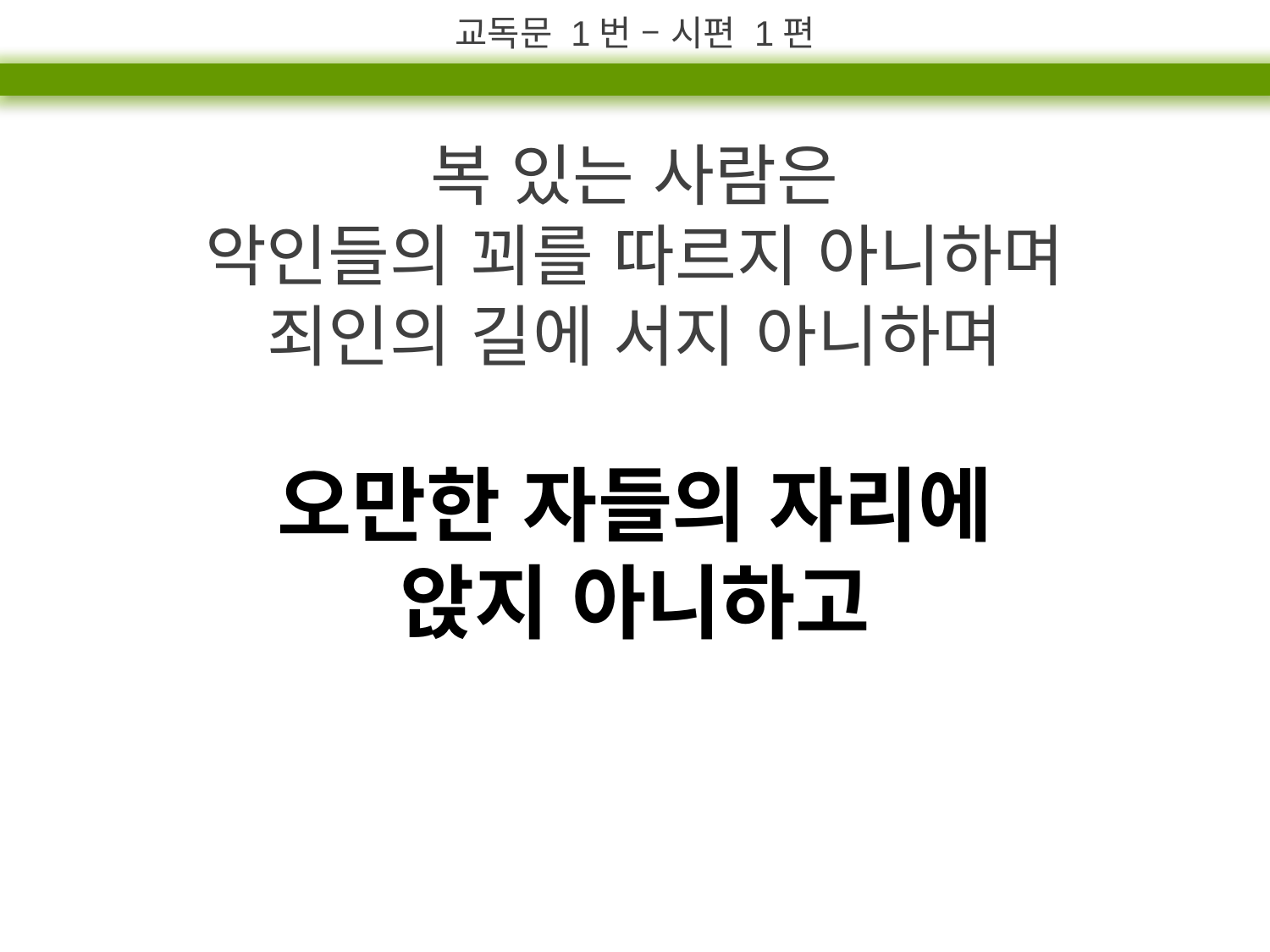

교독문 1번 – 시편 1편

복 있는 사람은
악인들의 꾀를 따르지 아니하며
죄인의 길에 서지 아니하며
오만한 자들의 자리에
앉지 아니하고